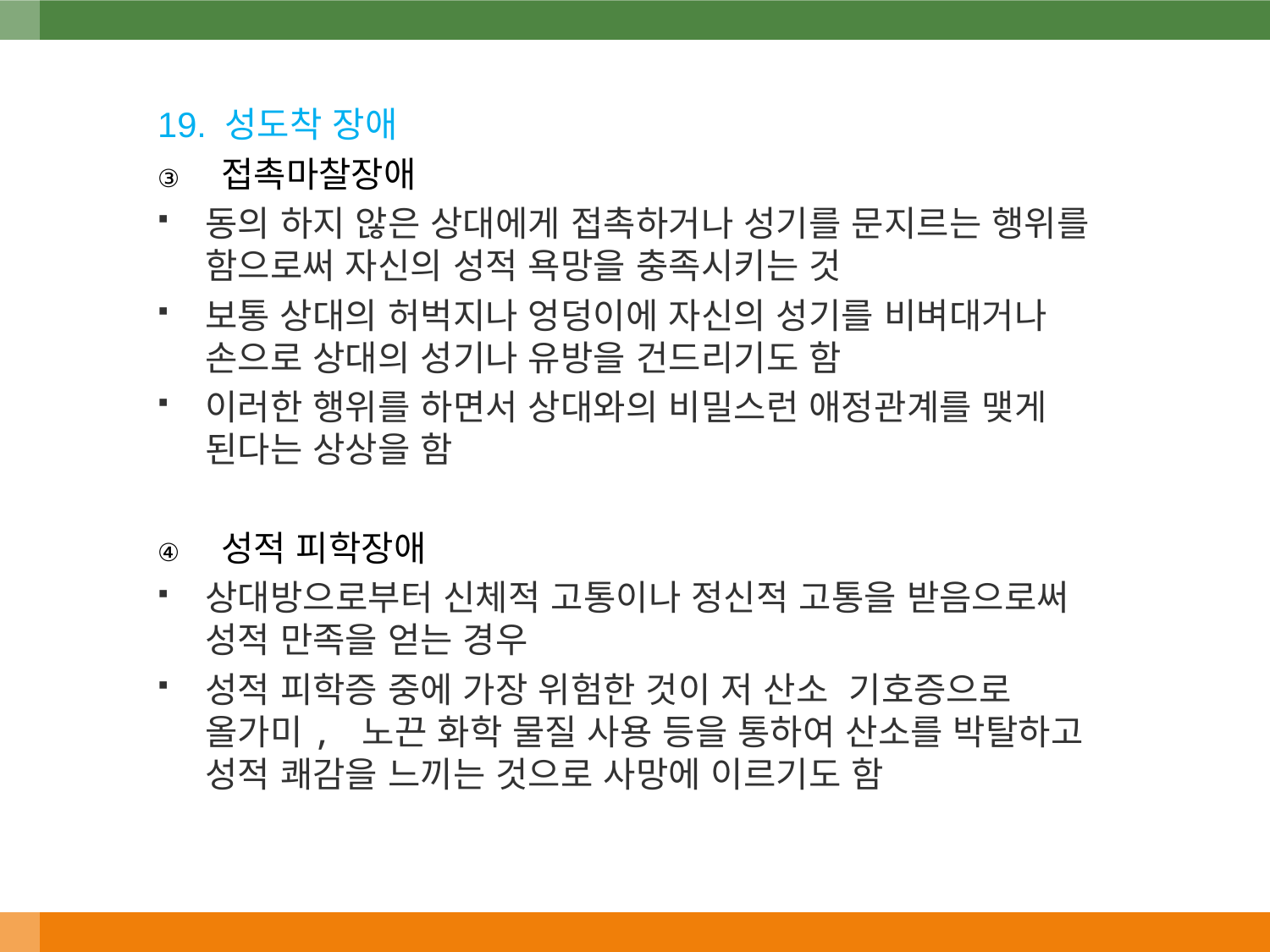

19. 성도착 장애
접촉마찰장애
동의 하지 않은 상대에게 접촉하거나 성기를 문지르는 행위를 함으로써 자신의 성적 욕망을 충족시키는 것
보통 상대의 허벅지나 엉덩이에 자신의 성기를 비벼대거나 손으로 상대의 성기나 유방을 건드리기도 함
이러한 행위를 하면서 상대와의 비밀스런 애정관계를 맺게 된다는 상상을 함

성적 피학장애
상대방으로부터 신체적 고통이나 정신적 고통을 받음으로써 성적 만족을 얻는 경우
성적 피학증 중에 가장 위험한 것이 저 산소  기호증으로  올가미, 노끈 화학 물질 사용 등을 통하여 산소를 박탈하고 성적 쾌감을 느끼는 것으로 사망에 이르기도 함